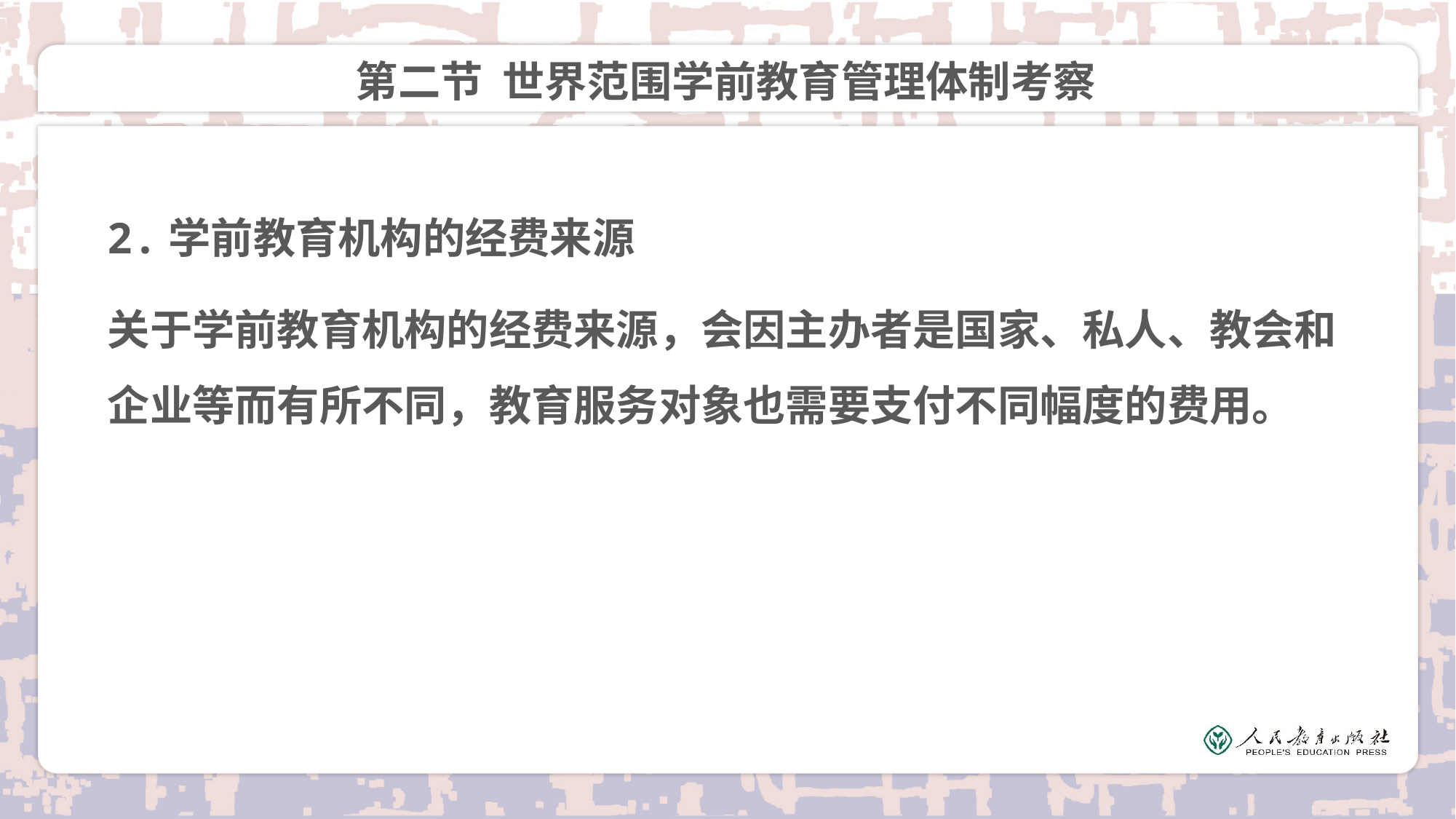

# 第二节  世界范围学前教育管理体制考察
2.学前教育机构的经费来源
关于学前教育机构的经费来源，会因主办者是国家、私人、教会和企业等而有所不同，教育服务对象也需要支付不同幅度的费用。